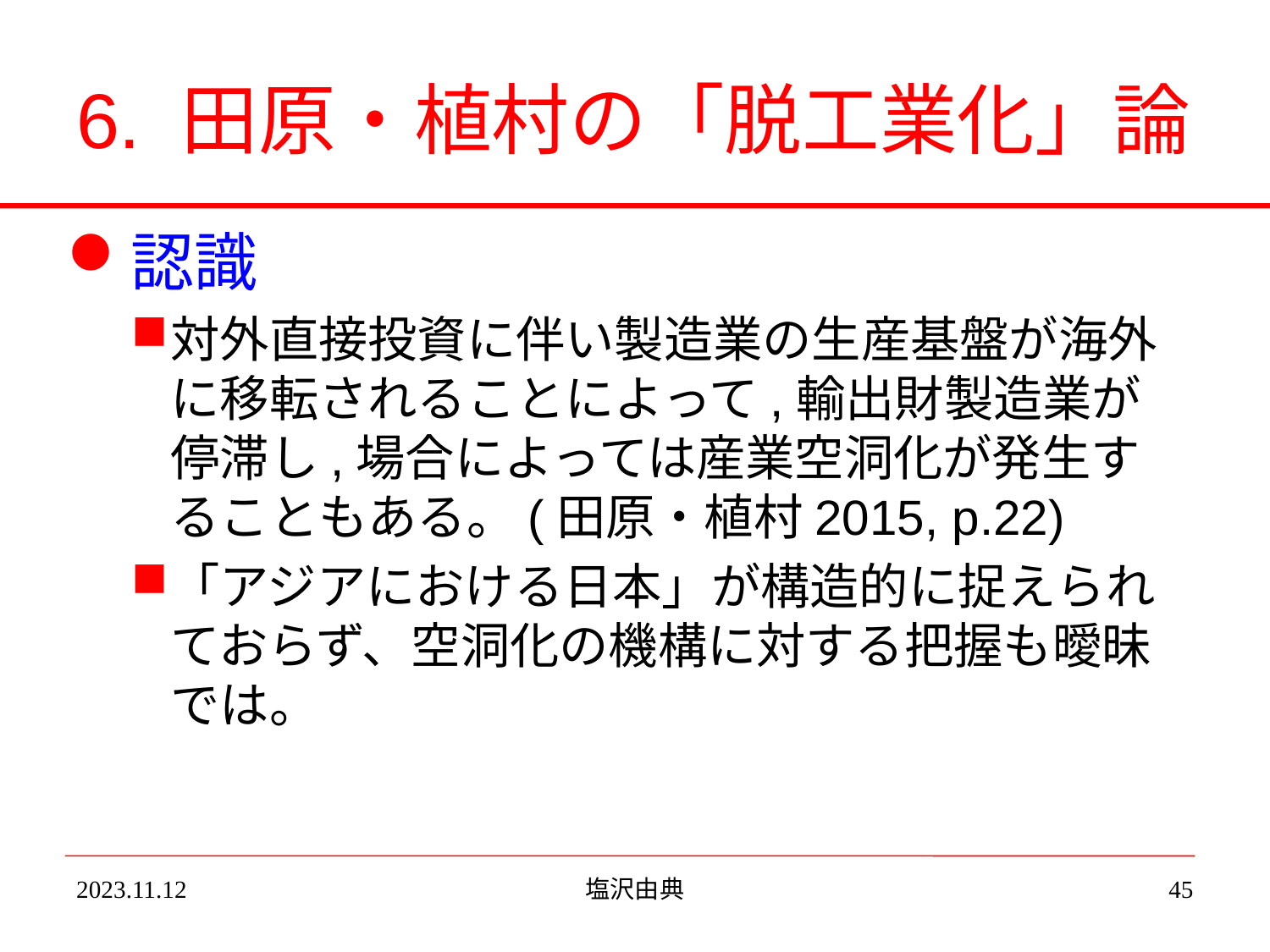

# 6. 田原・植村の「脱工業化」論
認識
対外直接投資に伴い製造業の生産基盤が海外に移転されることによって,輸出財製造業が停滞し,場合によっては産業空洞化が発生することもある。(田原・植村2015, p.22)
「アジアにおける日本」が構造的に捉えられておらず、空洞化の機構に対する把握も曖昧では。
2023.11.12
塩沢由典
45